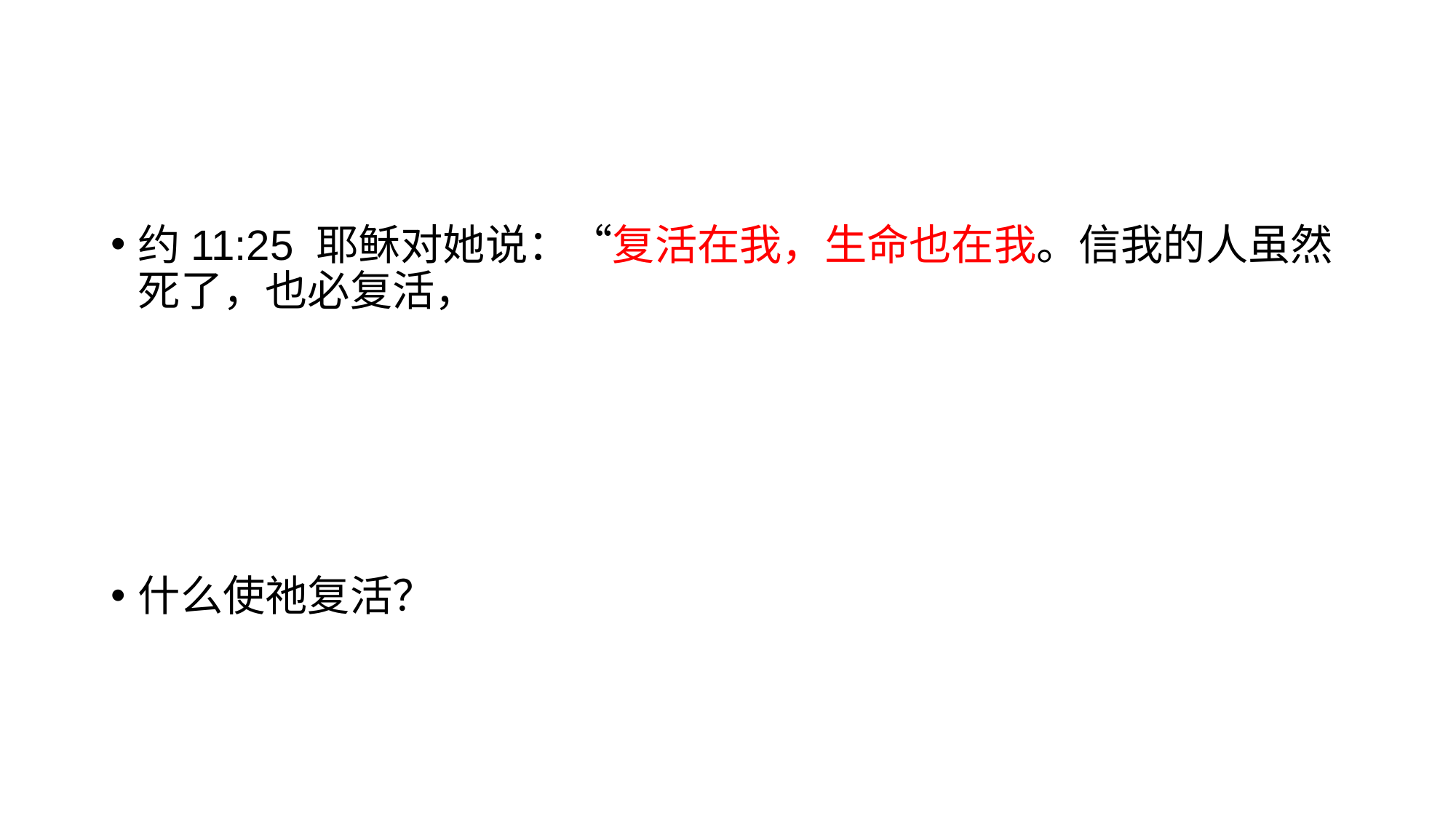

#
约11:25 耶稣对她说：“复活在我，生命也在我。信我的人虽然死了，也必复活，

什么使祂复活？